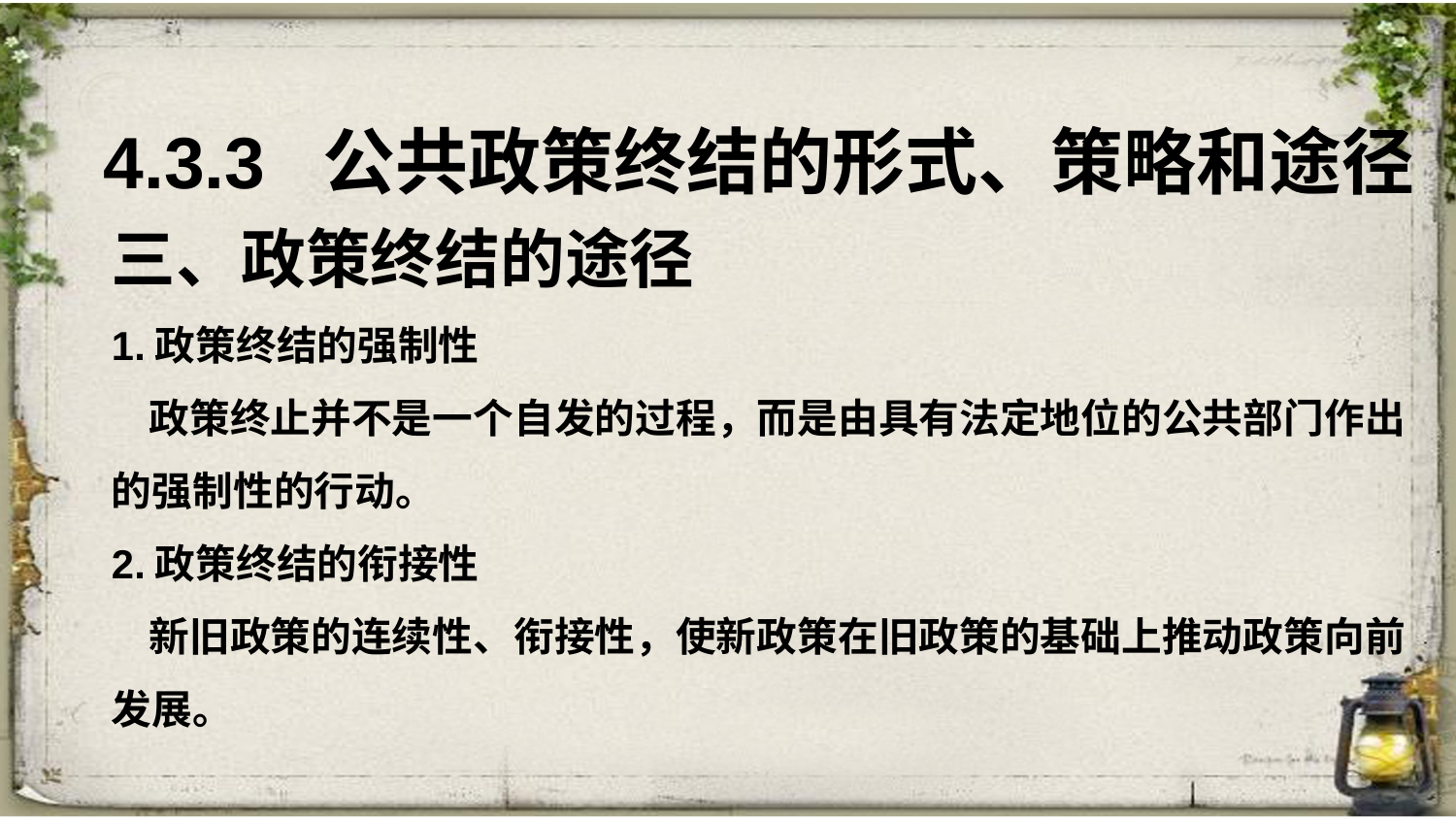

4.3.3  公共政策终结的形式、策略和途径
三、政策终结的途径
1.政策终结的强制性
   政策终止并不是一个自发的过程，而是由具有法定地位的公共部门作出
的强制性的行动。
2.政策终结的衔接性
   新旧政策的连续性、衔接性，使新政策在旧政策的基础上推动政策向前
发展。